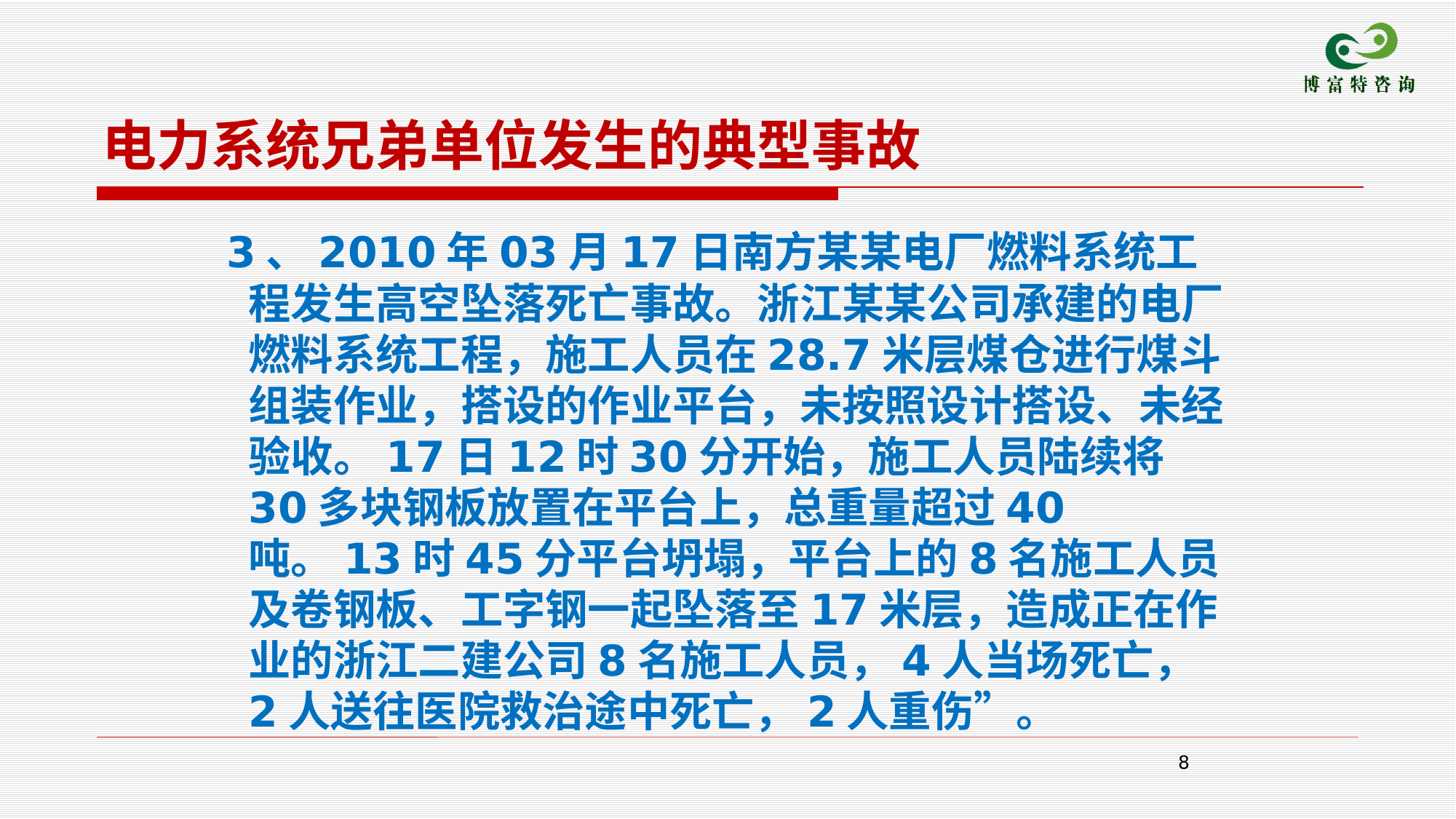

电力系统兄弟单位发生的典型事故
  3、2010年03月17日南方某某电厂燃料系统工程发生高空坠落死亡事故。浙江某某公司承建的电厂燃料系统工程，施工人员在28.7米层煤仓进行煤斗组装作业，搭设的作业平台，未按照设计搭设、未经验收。17日12时30分开始，施工人员陆续将30多块钢板放置在平台上，总重量超过40吨。13时45分平台坍塌，平台上的8名施工人员及卷钢板、工字钢一起坠落至17米层，造成正在作业的浙江二建公司8名施工人员，4人当场死亡，2人送往医院救治途中死亡，2人重伤”。

8